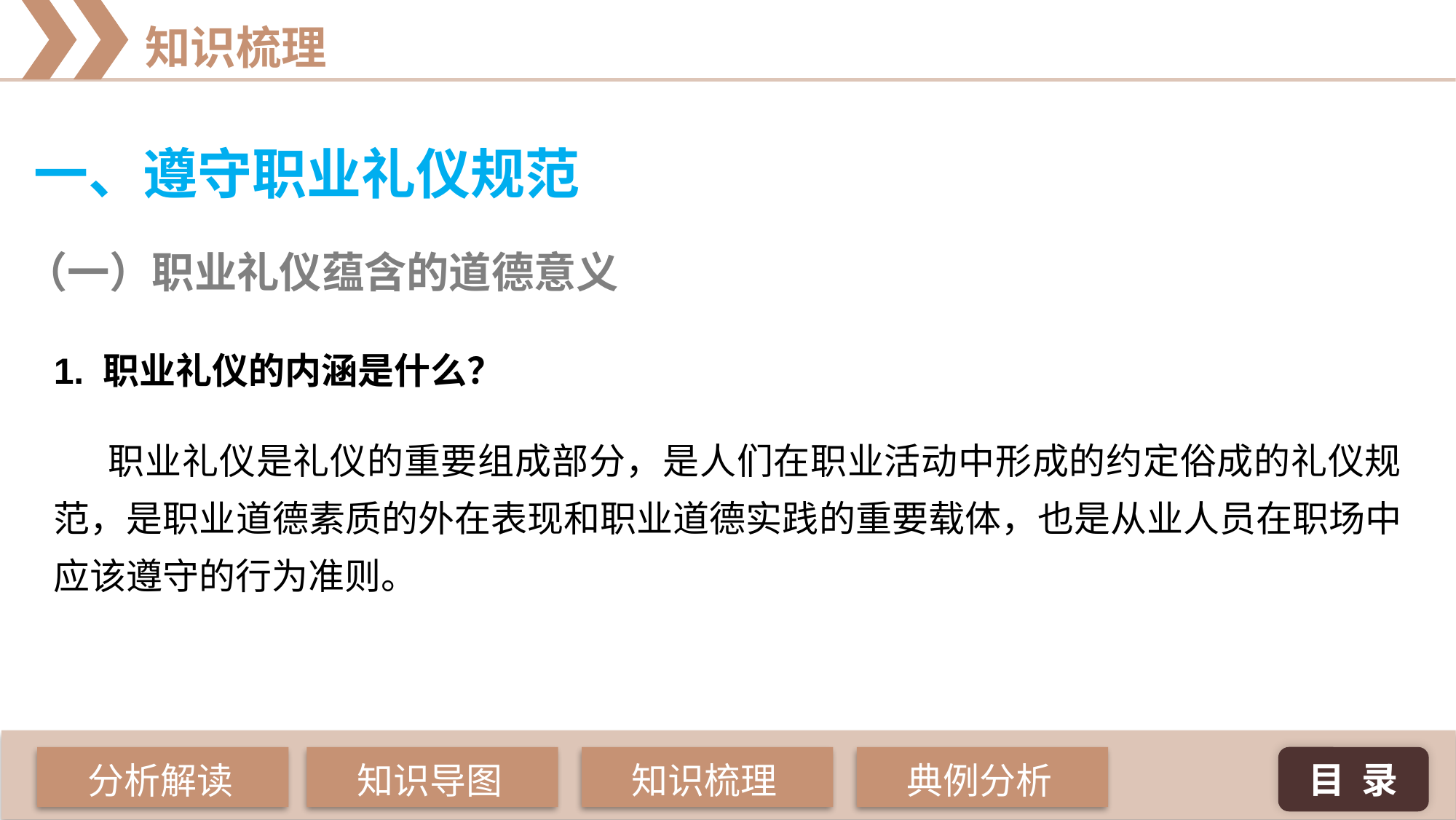

一、遵守职业礼仪规范
（一）职业礼仪蕴含的道德意义
1. 职业礼仪的内涵是什么？
职业礼仪是礼仪的重要组成部分，是人们在职业活动中形成的约定俗成的礼仪规范，是职业道德素质的外在表现和职业道德实践的重要载体，也是从业人员在职场中应该遵守的行为准则。